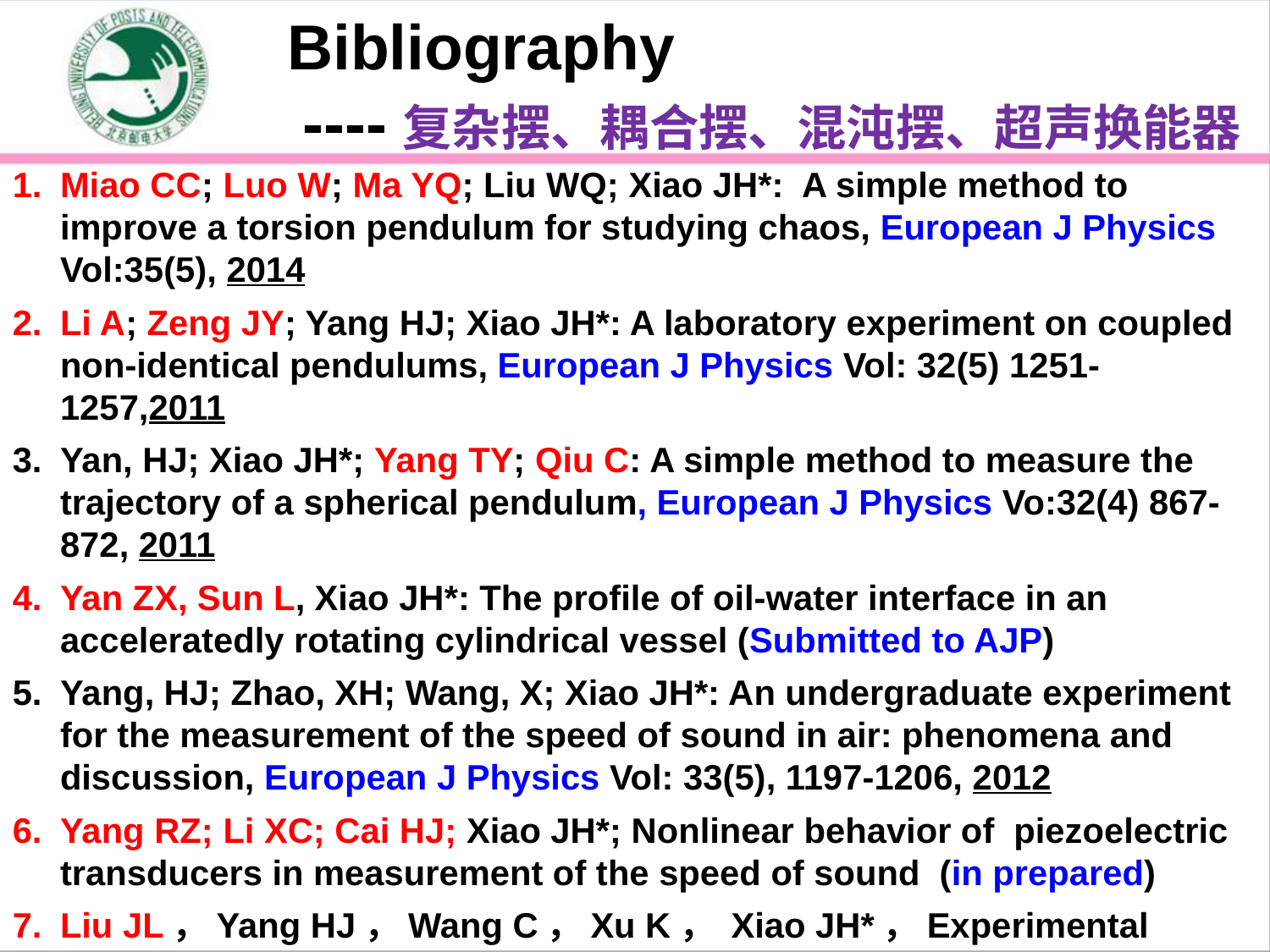

Bibliography
----复杂摆、耦合摆、混沌摆、超声换能器
Miao CC; Luo W; Ma YQ; Liu WQ; Xiao JH*:  A simple method to improve a torsion pendulum for studying chaos, European J Physics Vol:35(5), 2014
Li A; Zeng JY; Yang HJ; Xiao JH*: A laboratory experiment on coupled non-identical pendulums, European J Physics Vol: 32(5) 1251-1257,2011
Yan, HJ; Xiao JH*; Yang TY; Qiu C: A simple method to measure the trajectory of a spherical pendulum, European J Physics Vo:32(4) 867-872, 2011
Yan ZX, Sun L, Xiao JH*: The profile of oil-water interface in an acceleratedly rotating cylindrical vessel (Submitted to AJP)
Yang, HJ; Zhao, XH; Wang, X; Xiao JH*: An undergraduate experiment for the measurement of the speed of sound in air: phenomena and discussion, European J Physics Vol: 33(5), 1197-1206, 2012
Yang RZ; Li XC; Cai HJ; Xiao JH*; Nonlinear behavior of  piezoelectric transducers in measurement of the speed of sound  (in prepared)
Liu JL，Yang HJ，Wang C，Xu K， Xiao JH*，Experimental distinction of electromagnetically induced transparency and Autler-Townes splitting using mechanical systems (Scientific Reports，2015)